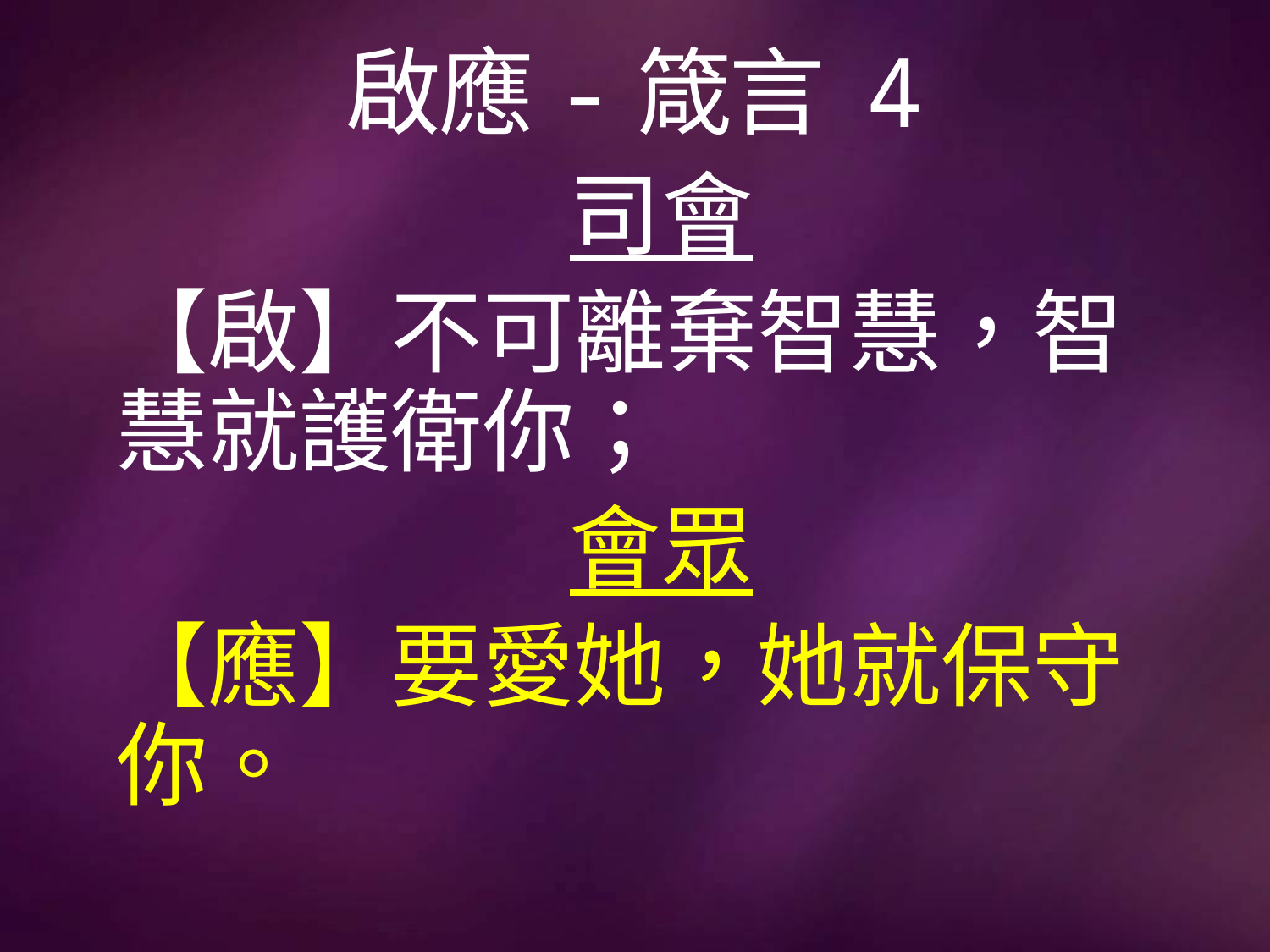

# 啟應-箴言 4
司會
【啟】不可離棄智慧，智慧就護衛你；
會眾
【應】要愛她，她就保守你。